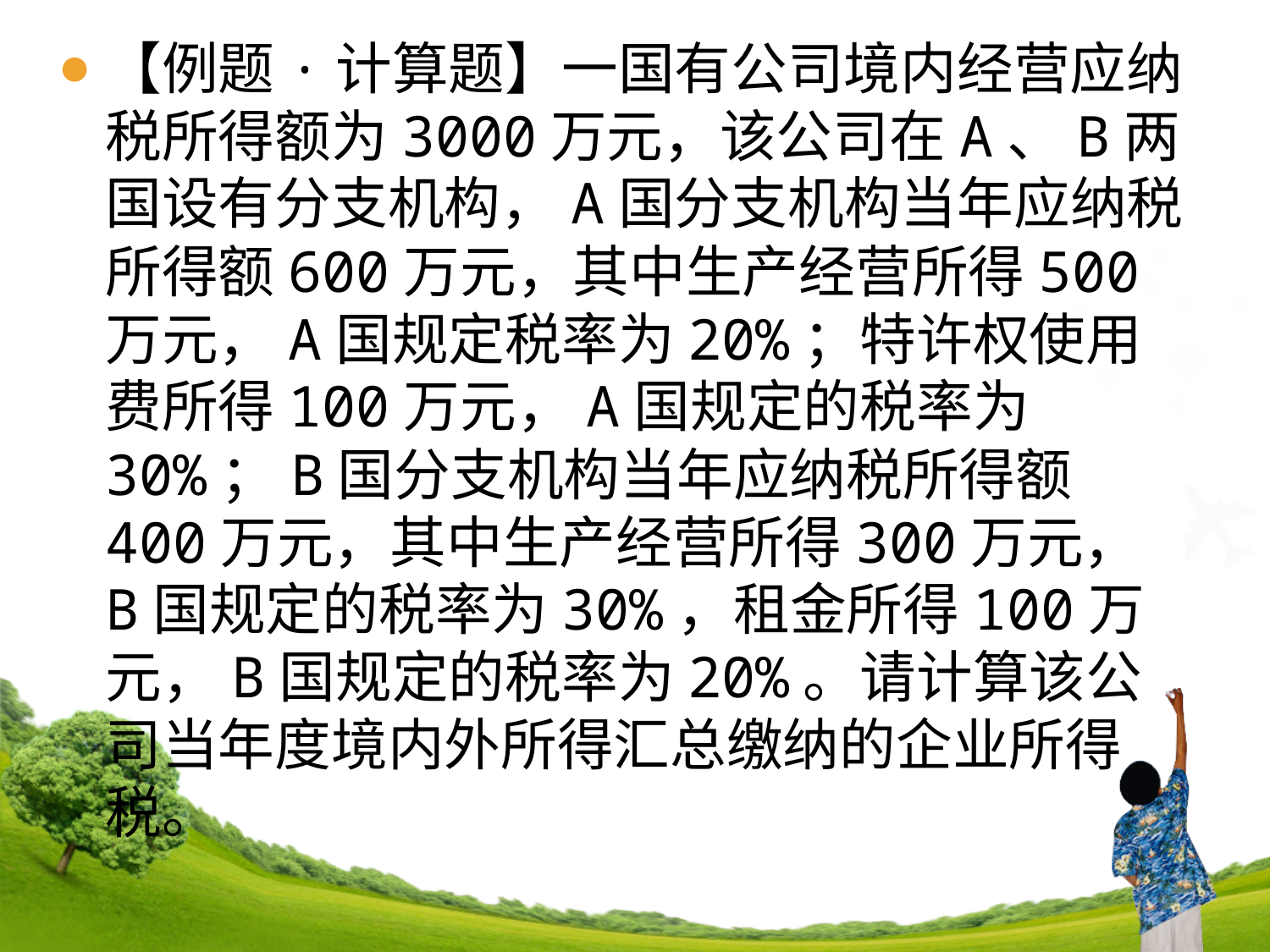

【例题·计算题】一国有公司境内经营应纳税所得额为3000万元，该公司在A、B两国设有分支机构，A国分支机构当年应纳税所得额600万元，其中生产经营所得500万元，A国规定税率为20%；特许权使用费所得100万元，A国规定的税率为30%；B国分支机构当年应纳税所得额400万元，其中生产经营所得300万元，B国规定的税率为30%，租金所得100万元，B国规定的税率为20%。请计算该公司当年度境内外所得汇总缴纳的企业所得税。